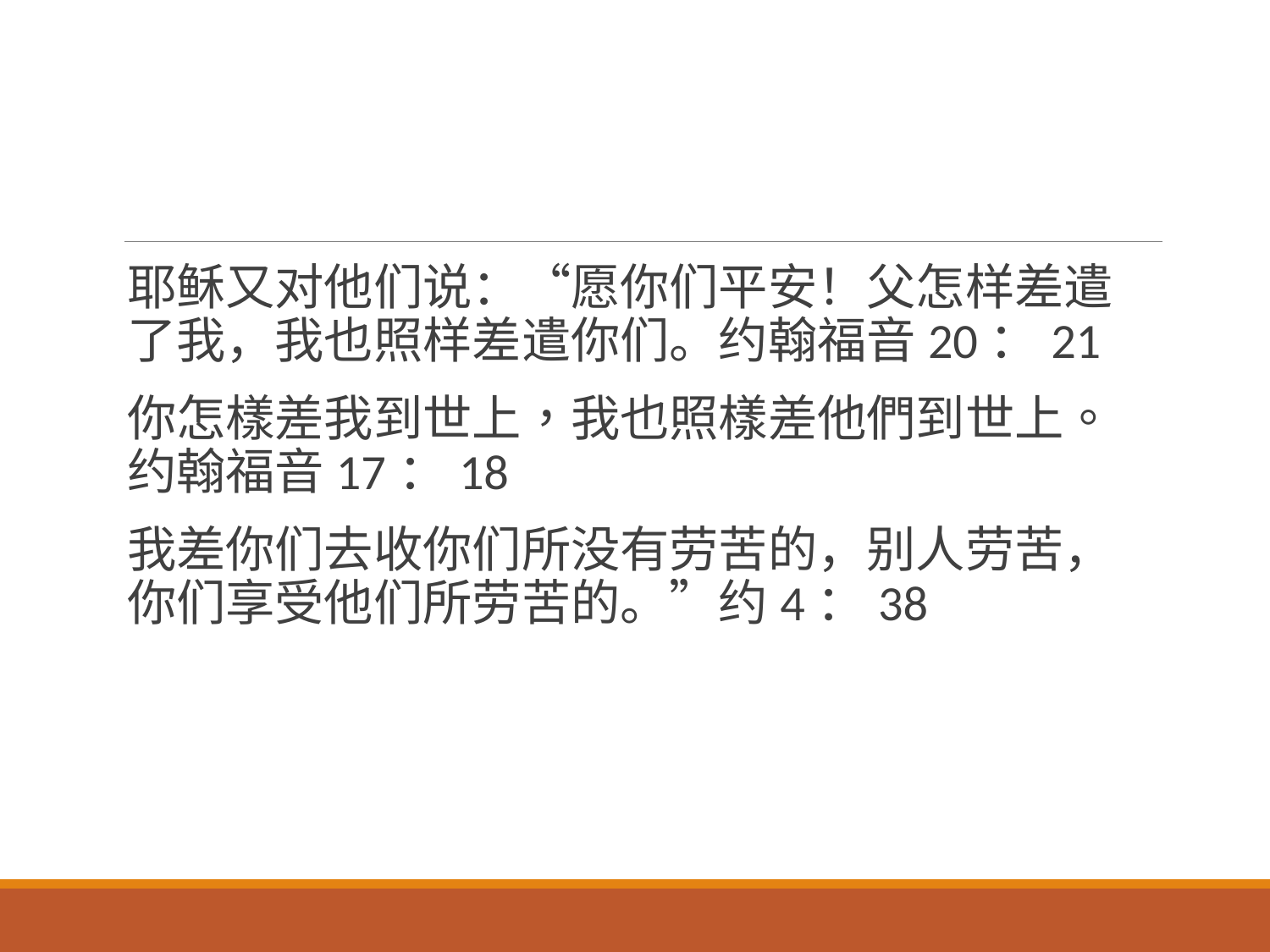

#
耶稣又对他们说：“愿你们平安！父怎样差遣了我，我也照样差遣你们。约翰福音20：21
你怎樣差我到世上，我也照樣差他們到世上。约翰福音17：18
我差你们去收你们所没有劳苦的，别人劳苦，你们享受他们所劳苦的。”约4：38